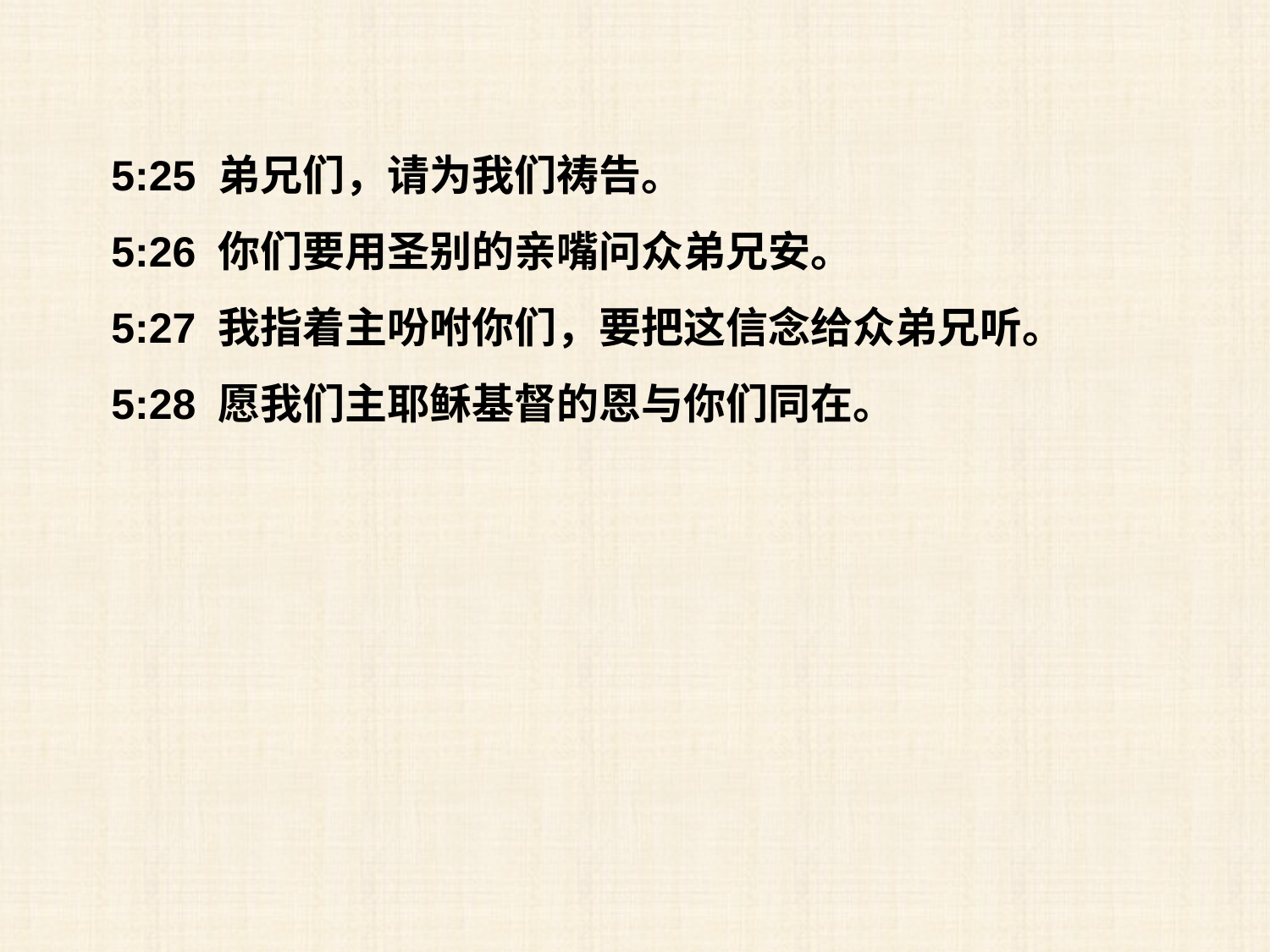

5:25 弟兄们，请为我们祷告。
5:26 你们要用圣别的亲嘴问众弟兄安。
5:27 我指着主吩咐你们，要把这信念给众弟兄听。
5:28 愿我们主耶稣基督的恩与你们同在。